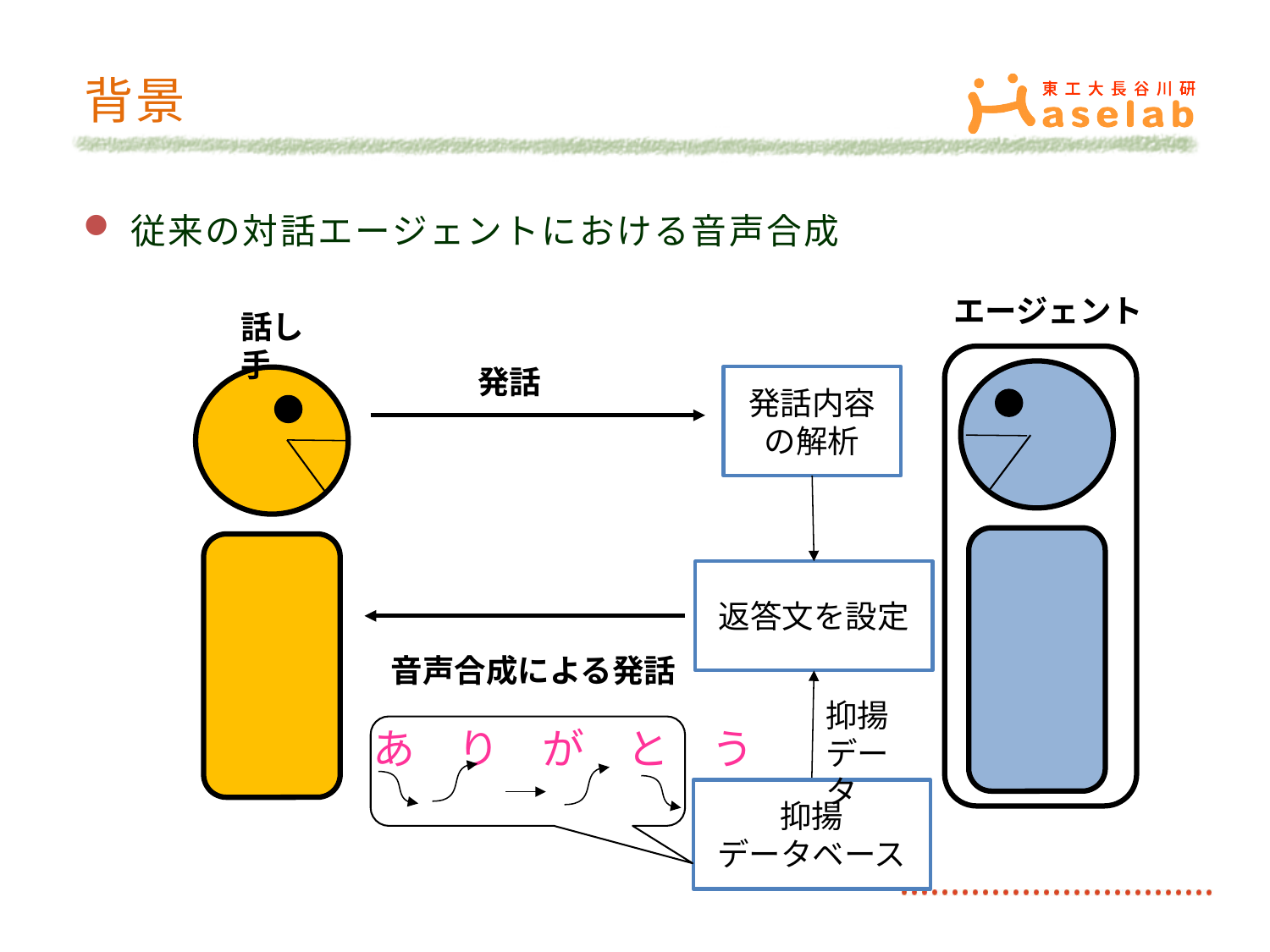

背景
従来の対話エージェントにおける音声合成
エージェント
話し手

発話

発話内容の解析

返答文を設定
音声合成による発話
抑揚データ
あ　り　が　と　う

抑揚
データベース